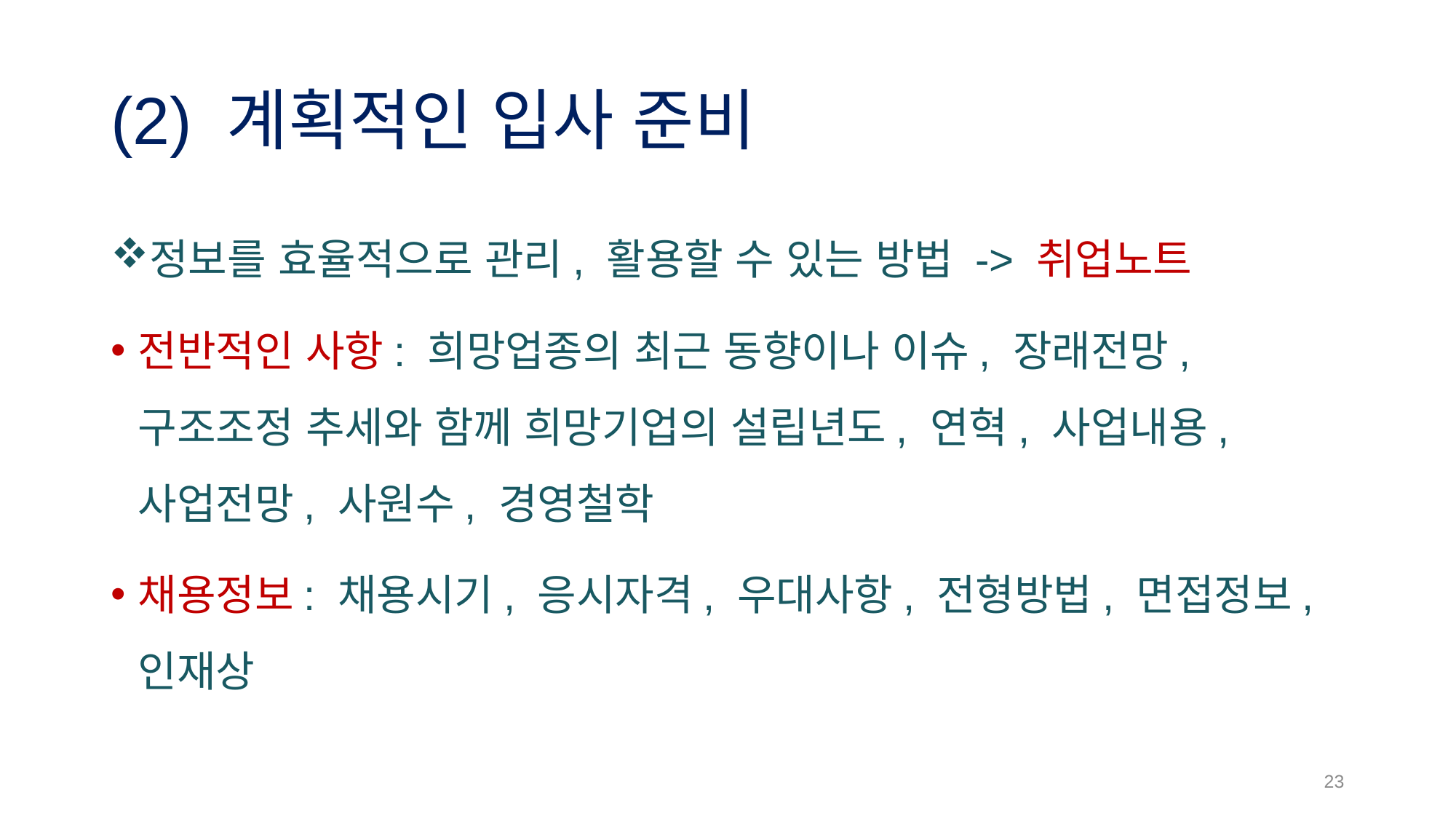

# (2) 계획적인 입사 준비
정보를 효율적으로 관리, 활용할 수 있는 방법 -> 취업노트
전반적인 사항: 희망업종의 최근 동향이나 이슈, 장래전망, 구조조정 추세와 함께 희망기업의 설립년도, 연혁, 사업내용, 사업전망, 사원수, 경영철학
채용정보: 채용시기, 응시자격, 우대사항, 전형방법, 면접정보, 인재상

23